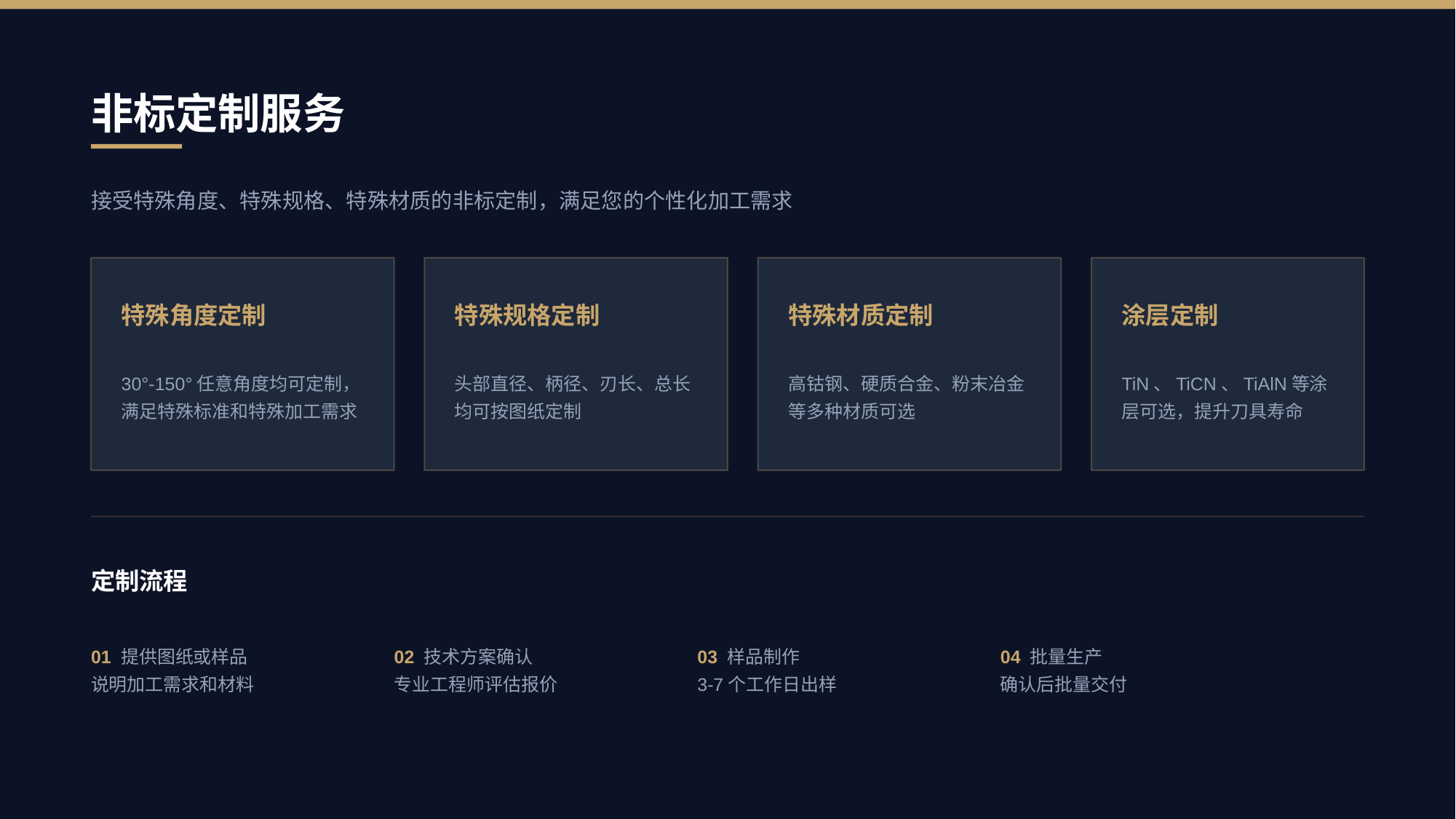

非标定制服务

接受特殊角度、特殊规格、特殊材质的非标定制，满足您的个性化加工需求

特殊角度定制
特殊规格定制
特殊材质定制
涂层定制
30°-150°任意角度均可定制，满足特殊标准和特殊加工需求
头部直径、柄径、刃长、总长均可按图纸定制
高钴钢、硬质合金、粉末冶金等多种材质可选
TiN、TiCN、TiAlN等涂层可选，提升刀具寿命

定制流程
01 提供图纸或样品
说明加工需求和材料
02 技术方案确认
专业工程师评估报价
03 样品制作
3-7个工作日出样
04 批量生产
确认后批量交付